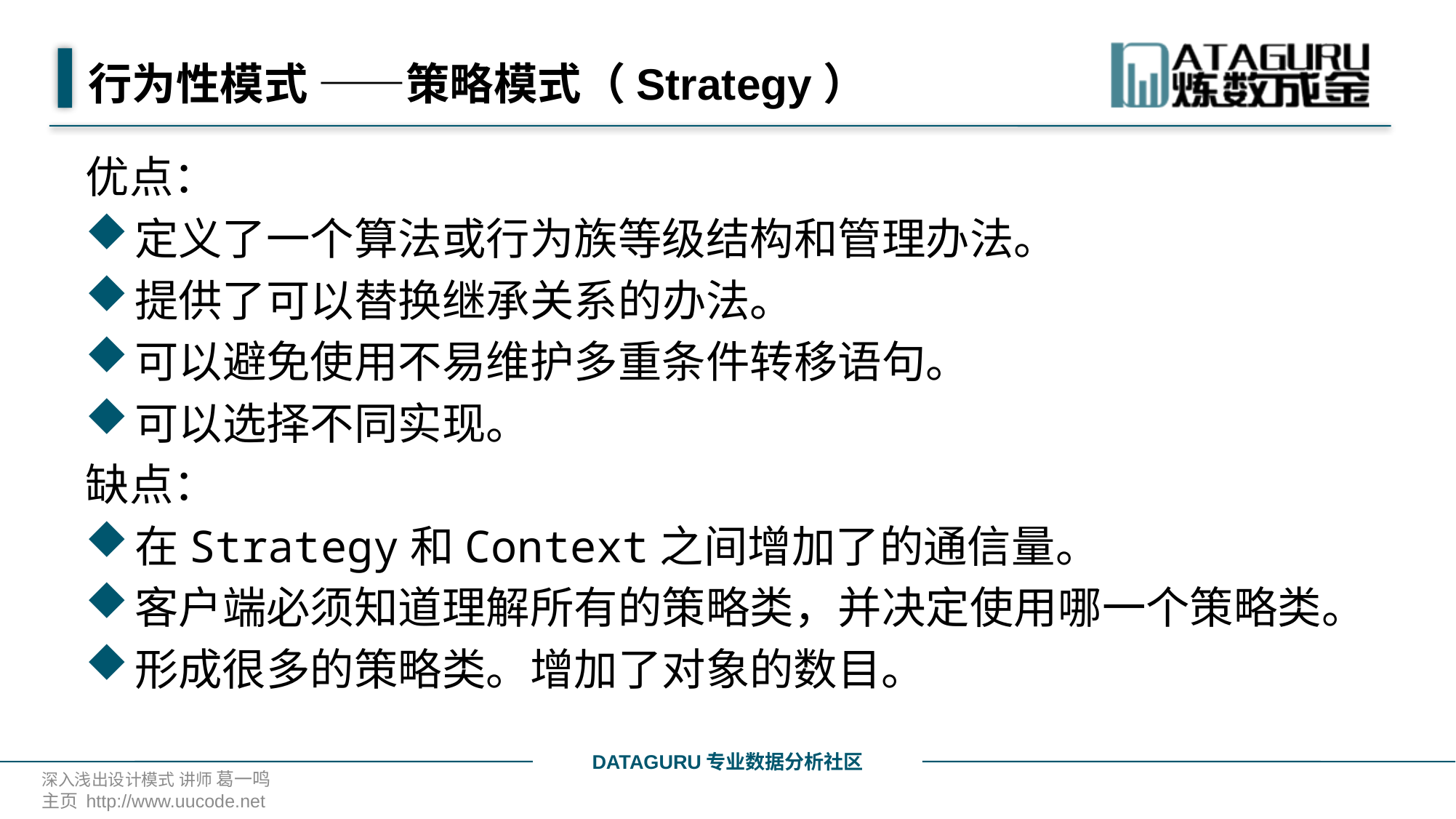

# 行为性模式 ——策略模式（Strategy）
优点：
定义了一个算法或行为族等级结构和管理办法。
提供了可以替换继承关系的办法。
可以避免使用不易维护多重条件转移语句。
可以选择不同实现。
缺点：
在Strategy和Context之间增加了的通信量。
客户端必须知道理解所有的策略类，并决定使用哪一个策略类。
形成很多的策略类。增加了对象的数目。